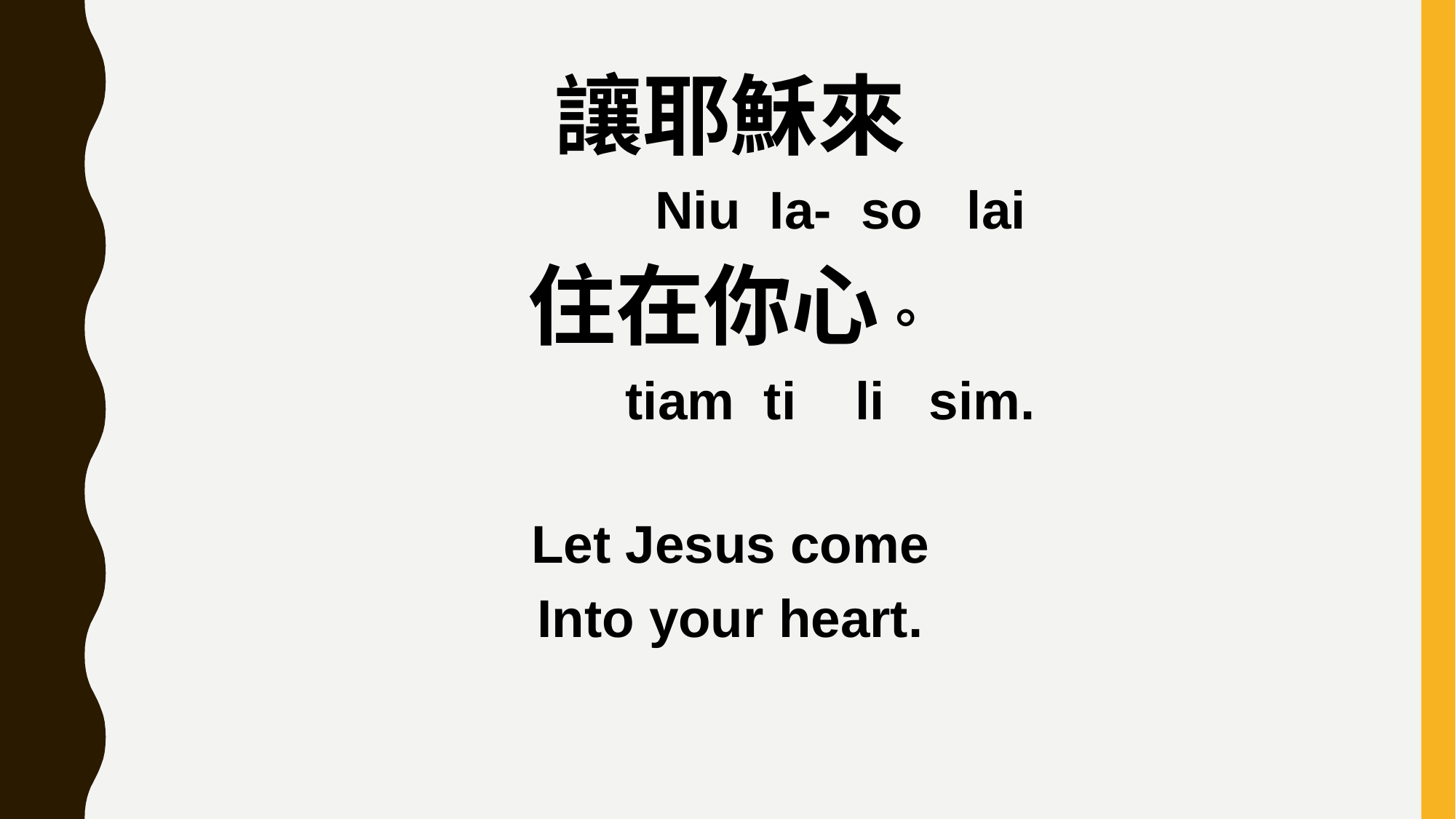

讓耶穌來
                               Niu  Ia-  so   lai
住在你心。
                             tiam  ti    li   sim.

Let Jesus come
Into your heart.